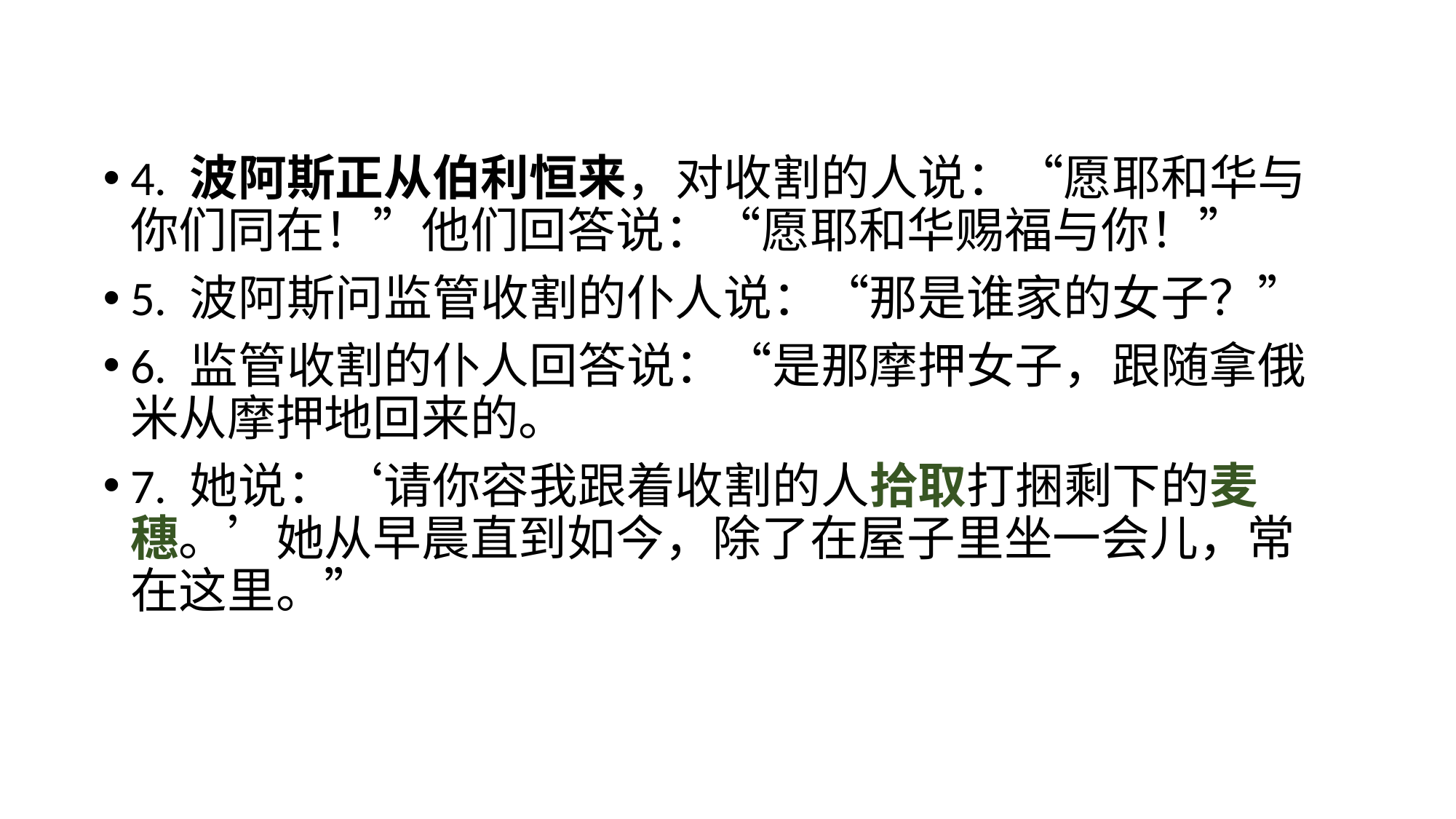

4. 波阿斯正从伯利恒来，对收割的人说：“愿耶和华与你们同在！”他们回答说：“愿耶和华赐福与你！”
5. 波阿斯问监管收割的仆人说：“那是谁家的女子？”
6. 监管收割的仆人回答说：“是那摩押女子，跟随拿俄米从摩押地回来的。
7. 她说：‘请你容我跟着收割的人拾取打捆剩下的麦穗。’她从早晨直到如今，除了在屋子里坐一会儿，常在这里。”